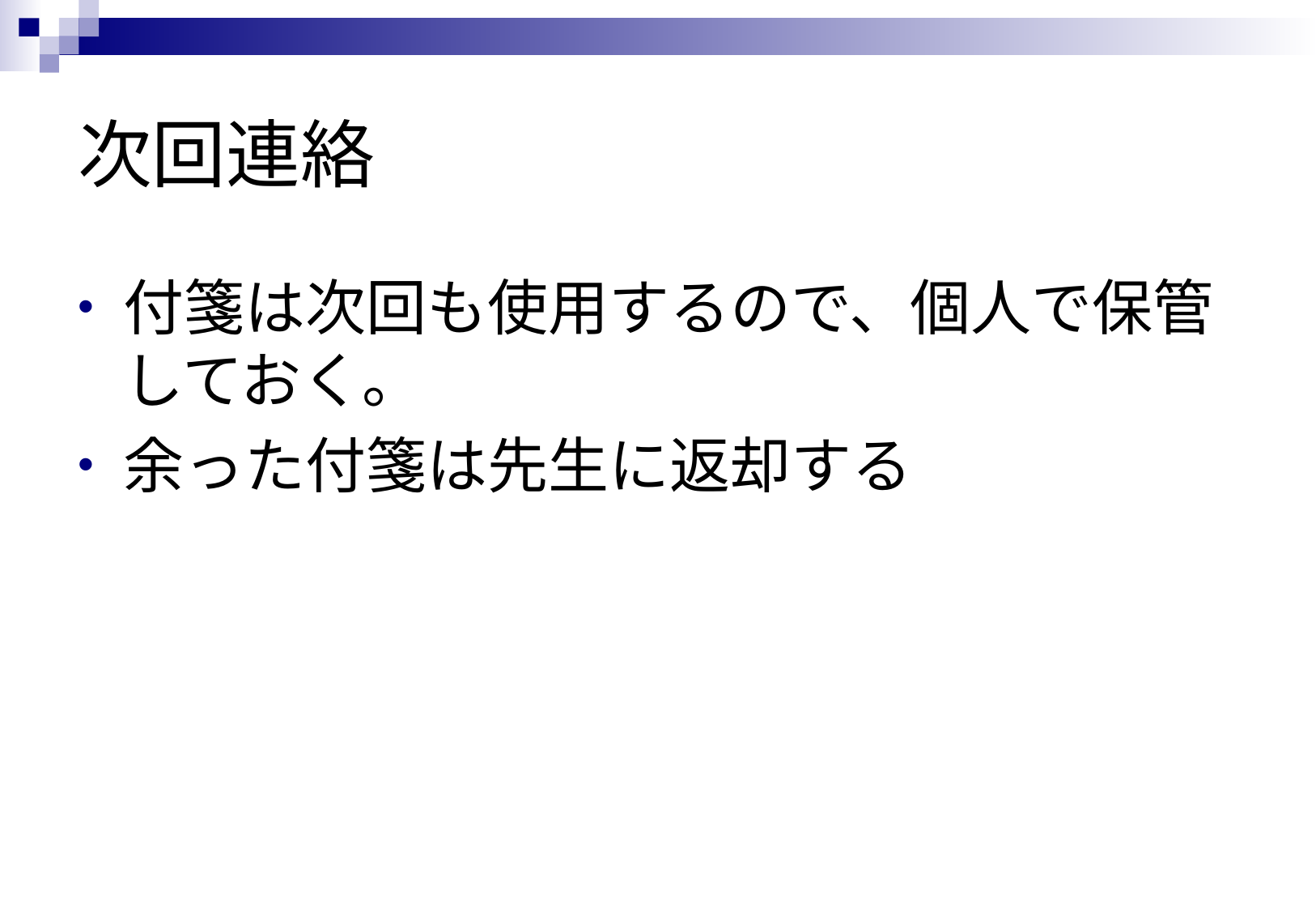

# 次回連絡
付箋は次回も使用するので、個人で保管しておく。
余った付箋は先生に返却する